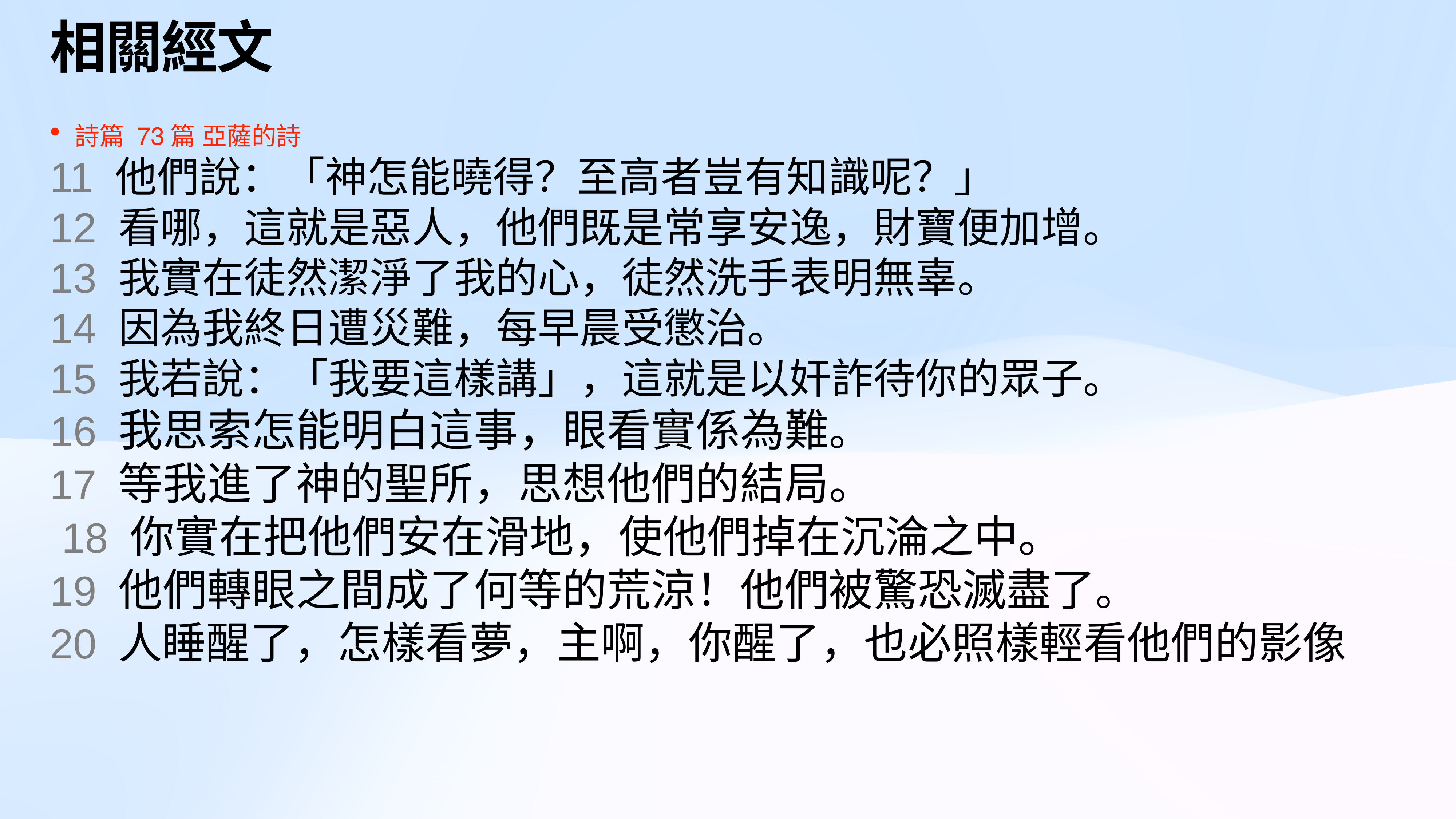

# 相關經文
詩篇 73篇 亞薩的詩
11 他們說：「神怎能曉得？至高者豈有知識呢？」
12 看哪，這就是惡人，他們既是常享安逸，財寶便加增。
13 我實在徒然潔淨了我的心，徒然洗手表明無辜。
14 因為我終日遭災難，每早晨受懲治。
15 我若說：「我要這樣講」，這就是以奸詐待你的眾子。
16 我思索怎能明白這事，眼看實係為難。
17 等我進了神的聖所，思想他們的結局。
 18 你實在把他們安在滑地，使他們掉在沉淪之中。
19 他們轉眼之間成了何等的荒涼！他們被驚恐滅盡了。
20 人睡醒了，怎樣看夢，主啊，你醒了，也必照樣輕看他們的影像